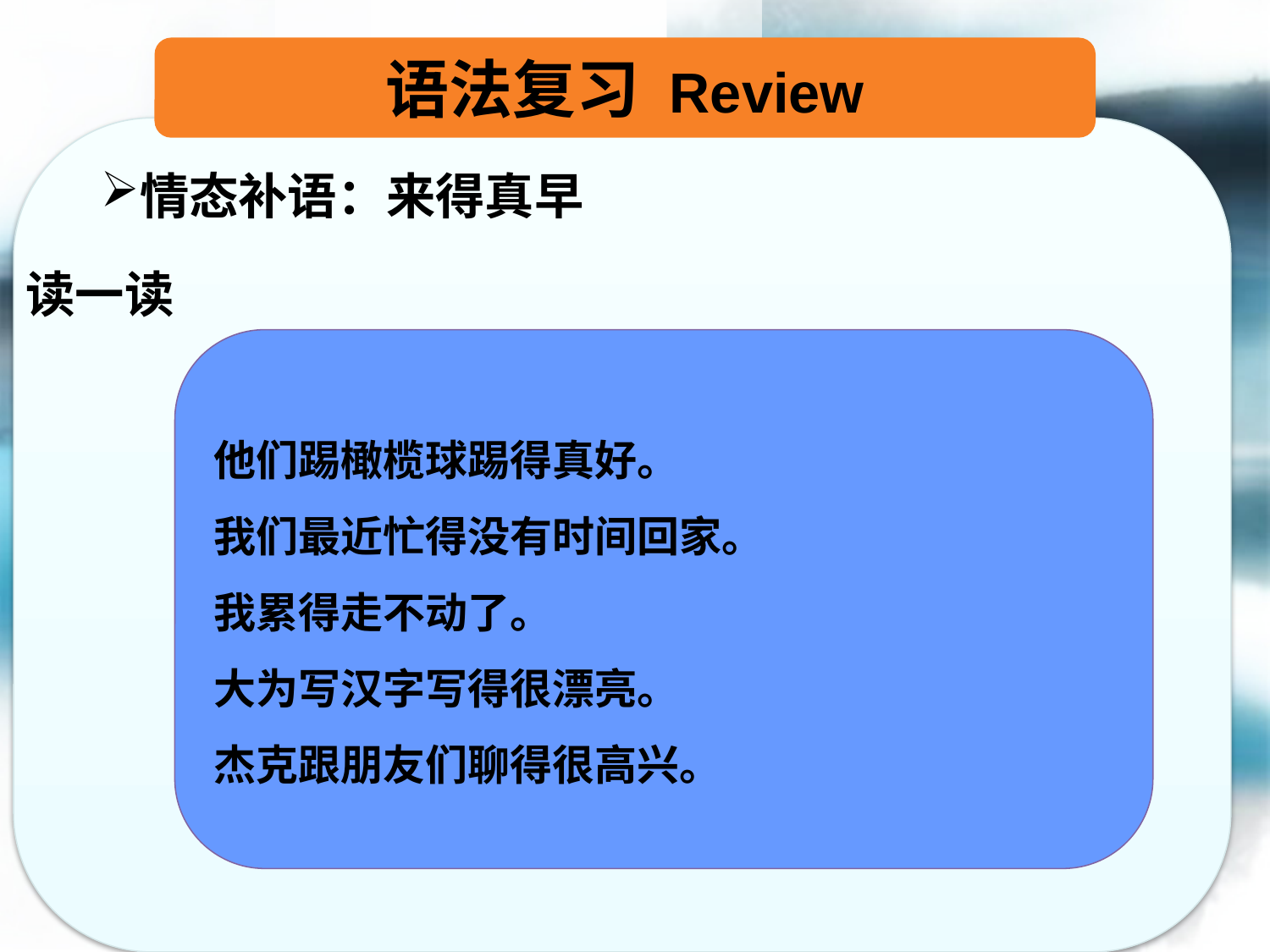

语法复习 Review

情态补语：来得真早
读一读
他们踢橄榄球踢得真好。
我们最近忙得没有时间回家。
我累得走不动了。
大为写汉字写得很漂亮。
杰克跟朋友们聊得很高兴。